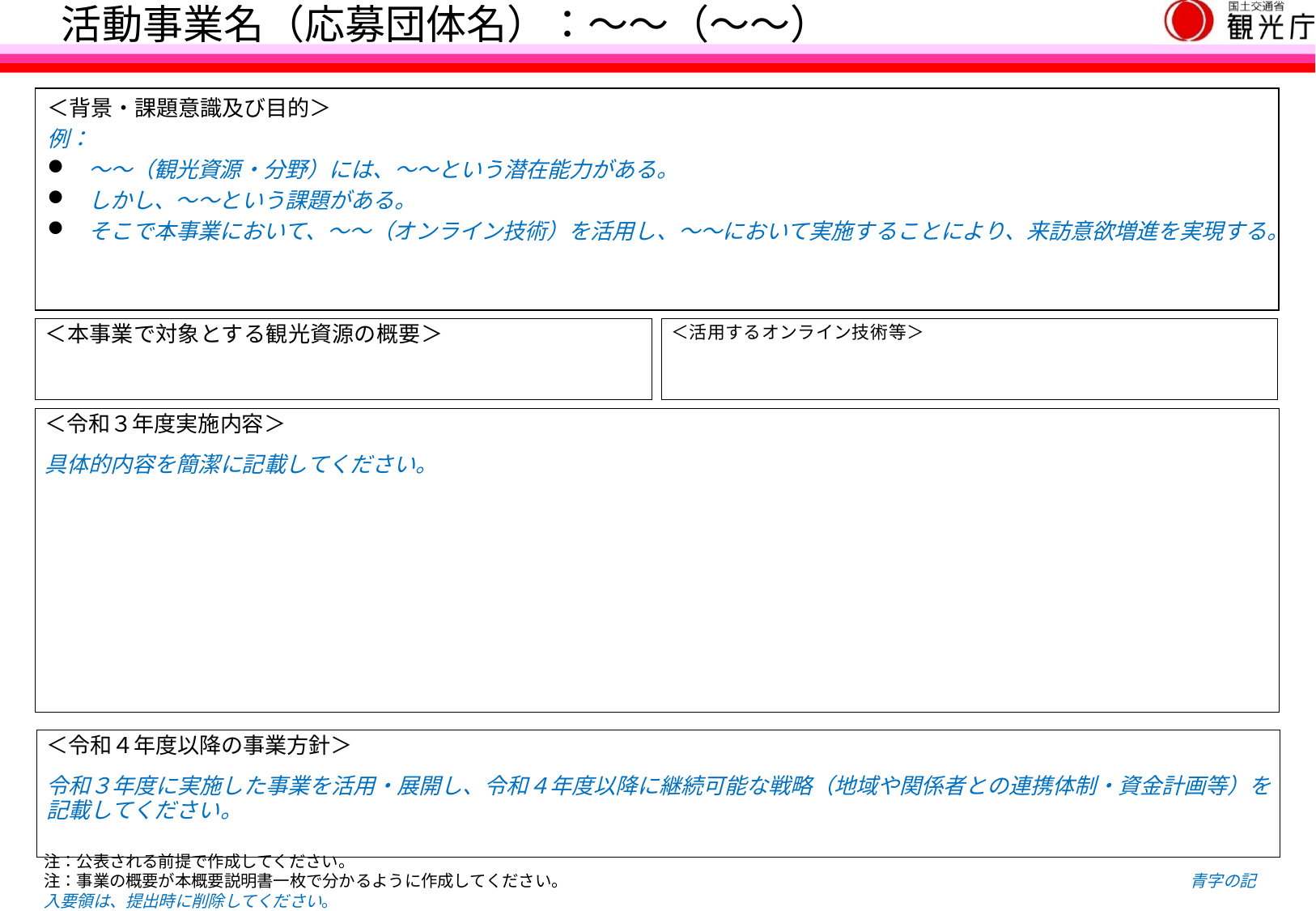

活動事業名（応募団体名）：～～（～～）
＜背景・課題意識及び目的＞
例：
 ～～（観光資源・分野）には、～～という潜在能力がある。
 しかし、～～という課題がある。
 そこで本事業において、～～（オンライン技術）を活用し、～～において実施することにより、来訪意欲増進を実現する。
＜本事業で対象とする観光資源の概要＞

＜活用するオンライン技術等＞

＜令和３年度実施内容＞
具体的内容を簡潔に記載してください。

＜令和４年度以降の事業方針＞
令和３年度に実施した事業を活用・展開し、令和４年度以降に継続可能な戦略（地域や関係者との連携体制・資金計画等）を記載してください。

注：公表される前提で作成してください。
注：事業の概要が本概要説明書一枚で分かるように作成してください。　　　　　　　　　　　　　　　　　　　　　　　　　　　　　　　　　　　　　　青字の記入要領は、提出時に削除してください。